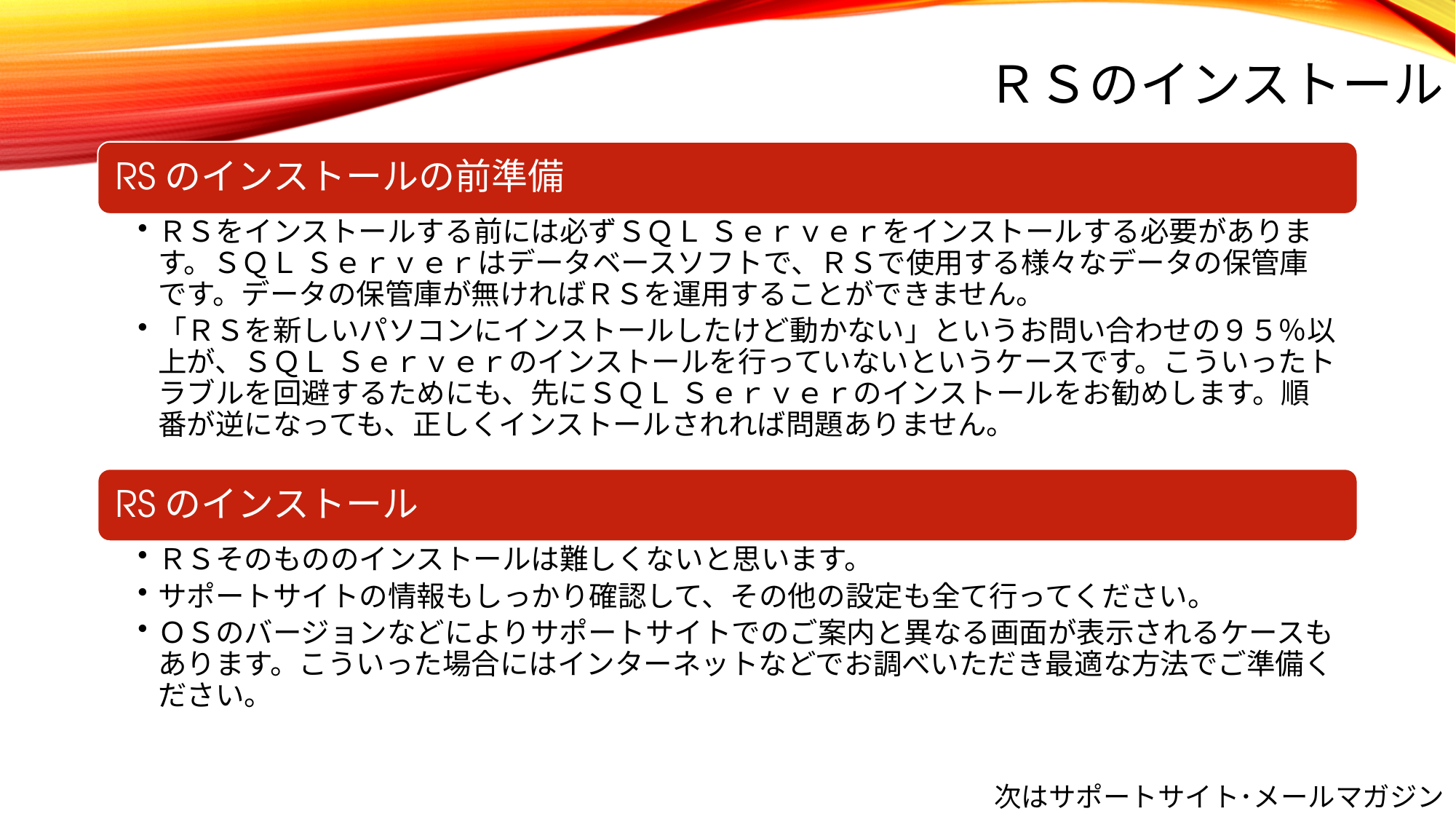

# ＲＳのインストール
RSのインストールの前準備
ＲＳをインストールする前には必ずＳＱＬ Ｓｅｒｖｅｒをインストールする必要があります。ＳＱＬ Ｓｅｒｖｅｒはデータベースソフトで、ＲＳで使用する様々なデータの保管庫です。データの保管庫が無ければＲＳを運用することができません。
「ＲＳを新しいパソコンにインストールしたけど動かない」というお問い合わせの９５％以上が、ＳＱＬ Ｓｅｒｖｅｒのインストールを行っていないというケースです。こういったトラブルを回避するためにも、先にＳＱＬ Ｓｅｒｖｅｒのインストールをお勧めします。順番が逆になっても、正しくインストールされれば問題ありません。
RSのインストール
ＲＳそのもののインストールは難しくないと思います。
サポートサイトの情報もしっかり確認して、その他の設定も全て行ってください。
ＯＳのバージョンなどによりサポートサイトでのご案内と異なる画面が表示されるケースもあります。こういった場合にはインターネットなどでお調べいただき最適な方法でご準備ください。
次はサポートサイト･メールマガジン